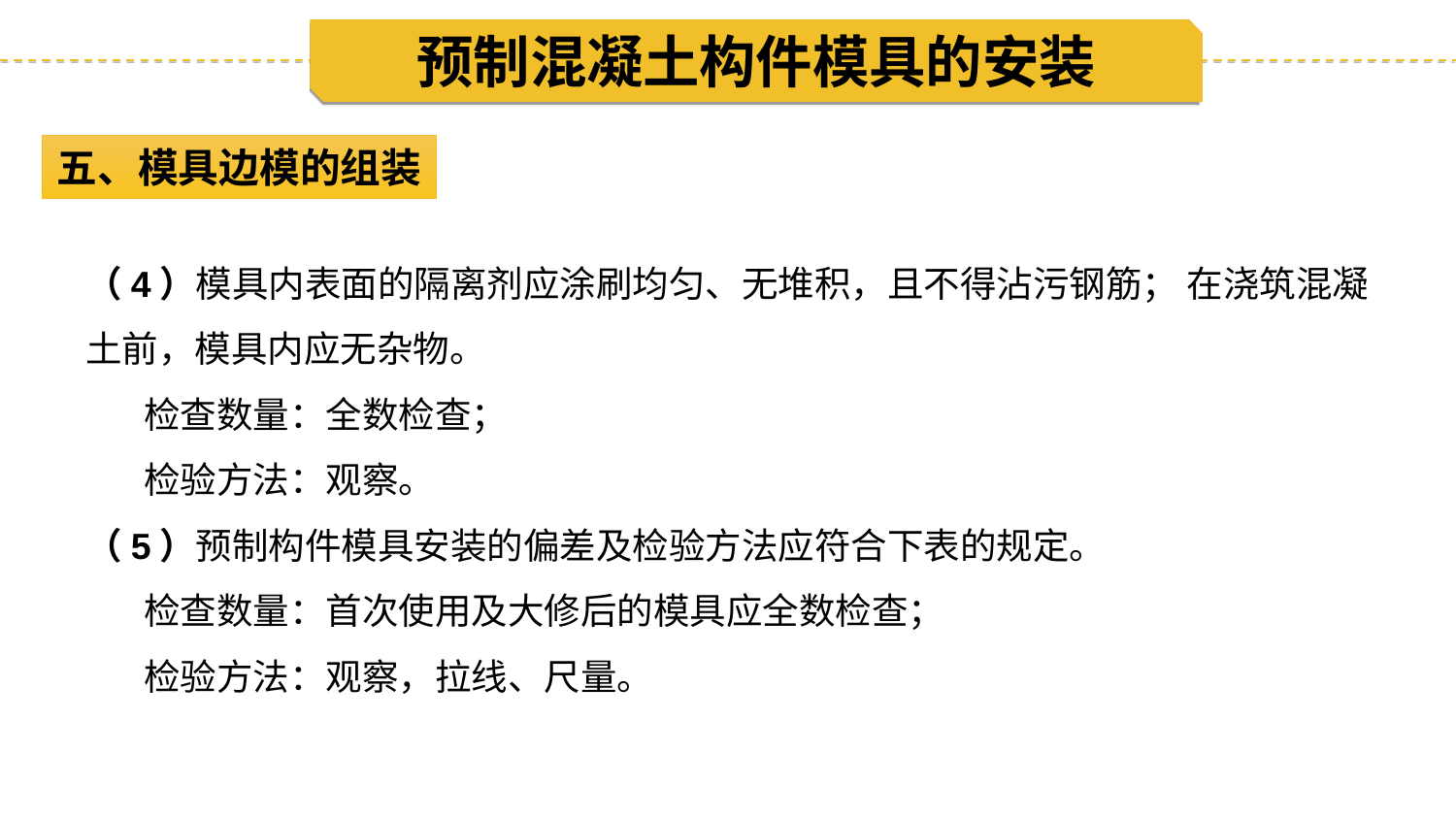

预制混凝土构件模具的安装
五、模具边模的组装
（4）模具内表面的隔离剂应涂刷均匀、无堆积，且不得沾污钢筋； 在浇筑混凝土前，模具内应无杂物。
      检查数量：全数检查；
      检验方法：观察。
（5）预制构件模具安装的偏差及检验方法应符合下表的规定。
      检查数量：首次使用及大修后的模具应全数检查；
      检验方法：观察，拉线、尺量。